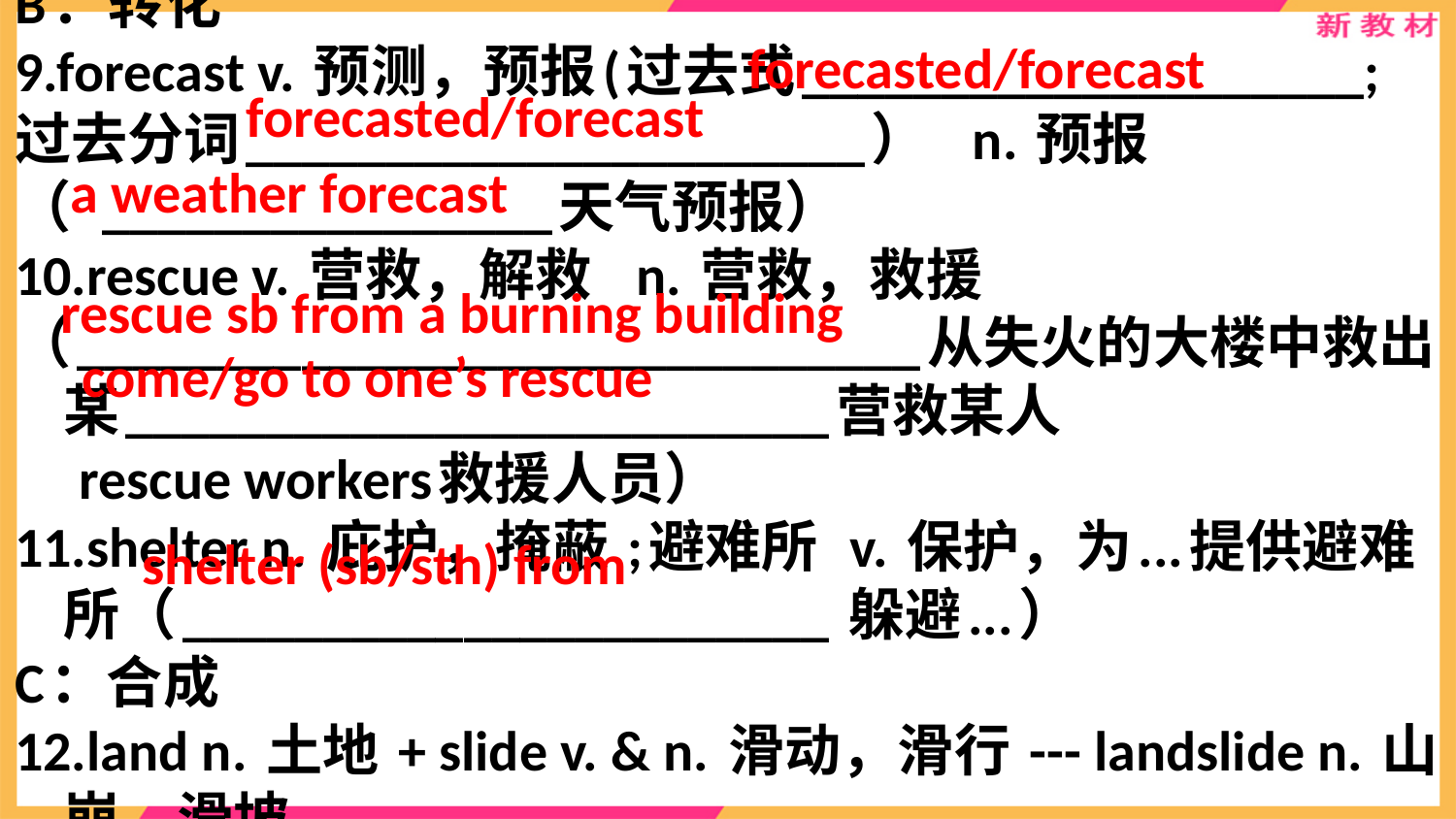

B：转化
9.forecast v. 预测，预报(过去式____________________;
过去分词______________________）   n. 预报
（  ________________天气预报）
10.rescue v. 营救，解救   n. 营救，救援
（______________________________从失火的大楼中救出某_________________________营救某人
     rescue workers救援人员）
11.shelter n. 庇护，掩蔽 ;避难所  v. 保护，为...提供避难所（_______________________ 躲避...）
C：合成
12.land n. 土地 + slide v. & n. 滑动，滑行 --- landslide n. 山崩，滑坡
forecasted/forecast
forecasted/forecast
a weather forecast
rescue sb from a burning building
come/go to one’s rescue
shelter (sb/sth) from